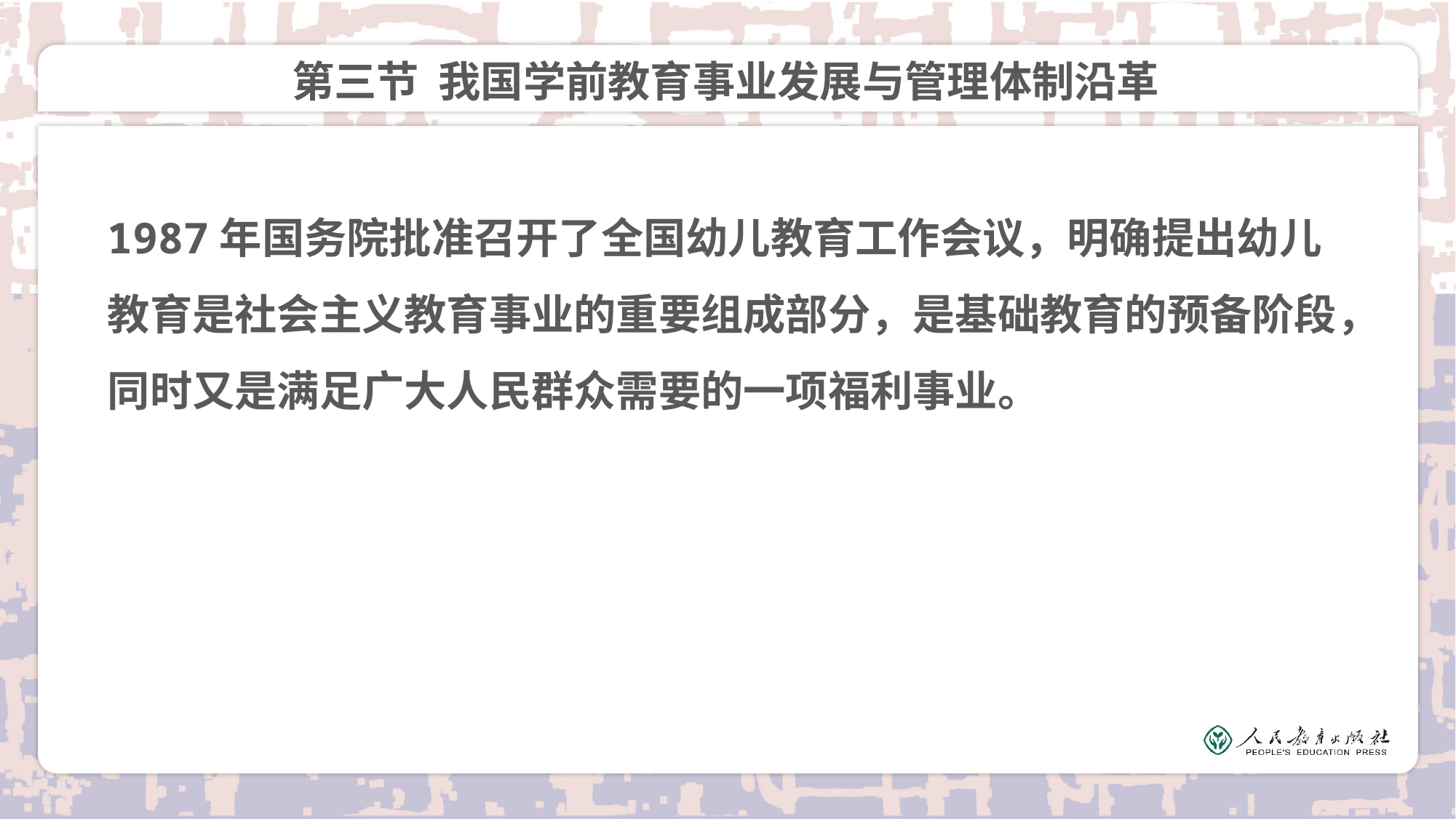

# 第三节  我国学前教育事业发展与管理体制沿革
1987年国务院批准召开了全国幼儿教育工作会议，明确提出幼儿教育是社会主义教育事业的重要组成部分，是基础教育的预备阶段，同时又是满足广大人民群众需要的一项福利事业。